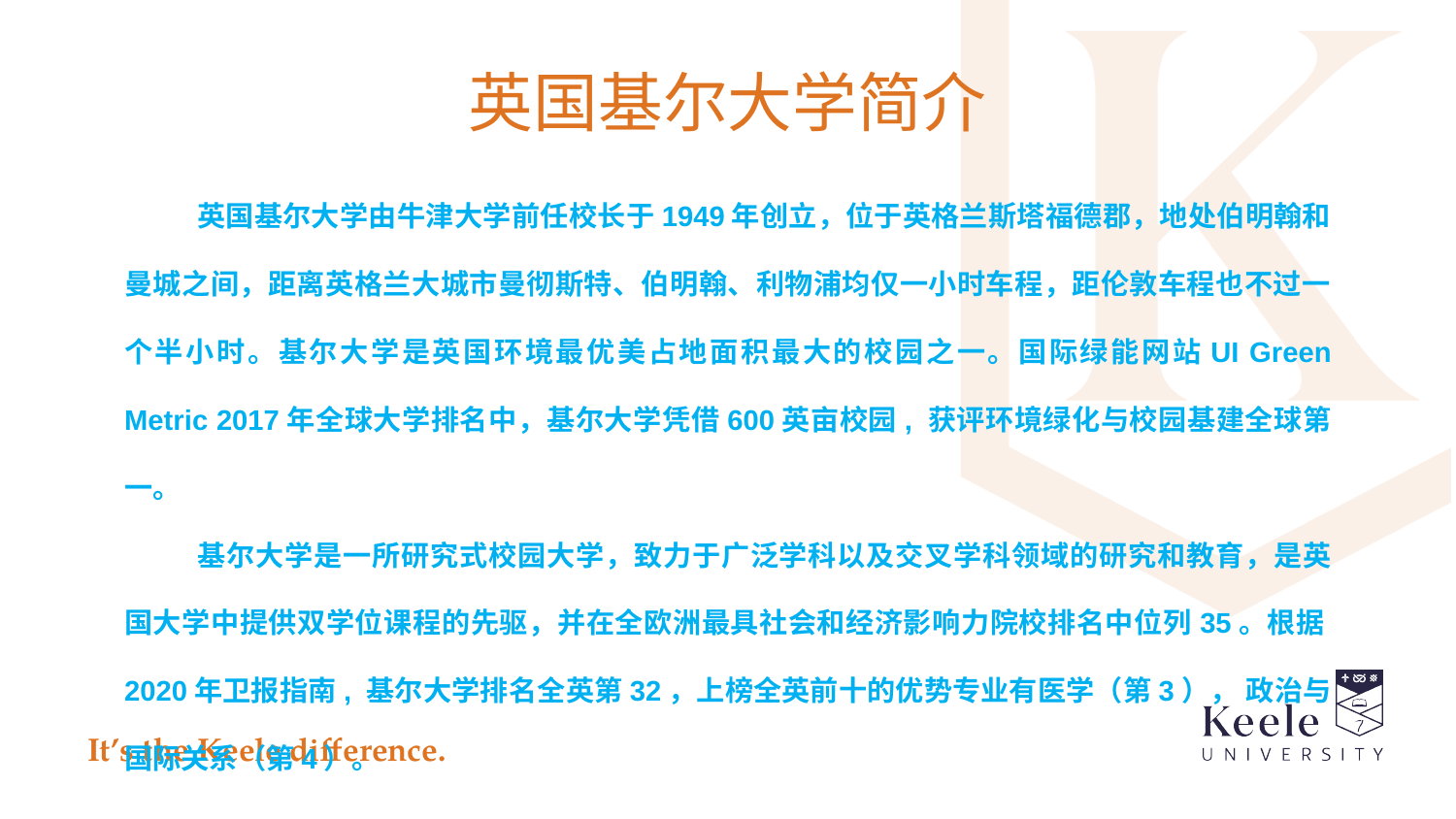

# 英国基尔大学简介
英国基尔大学由牛津大学前任校长于1949年创立，位于英格兰斯塔福德郡，地处伯明翰和曼城之间，距离英格兰大城市曼彻斯特、伯明翰、利物浦均仅一小时车程，距伦敦车程也不过一个半小时。基尔大学是英国环境最优美占地面积最大的校园之一。国际绿能网站UI Green Metric 2017年全球大学排名中，基尔大学凭借600英亩校园, 获评环境绿化与校园基建全球第一。
基尔大学是一所研究式校园大学，致力于广泛学科以及交叉学科领域的研究和教育，是英国大学中提供双学位课程的先驱，并在全欧洲最具社会和经济影响力院校排名中位列35。根据2020年卫报指南, 基尔大学排名全英第32，上榜全英前十的优势专业有医学（第3）， 政治与国际关系（第4）。